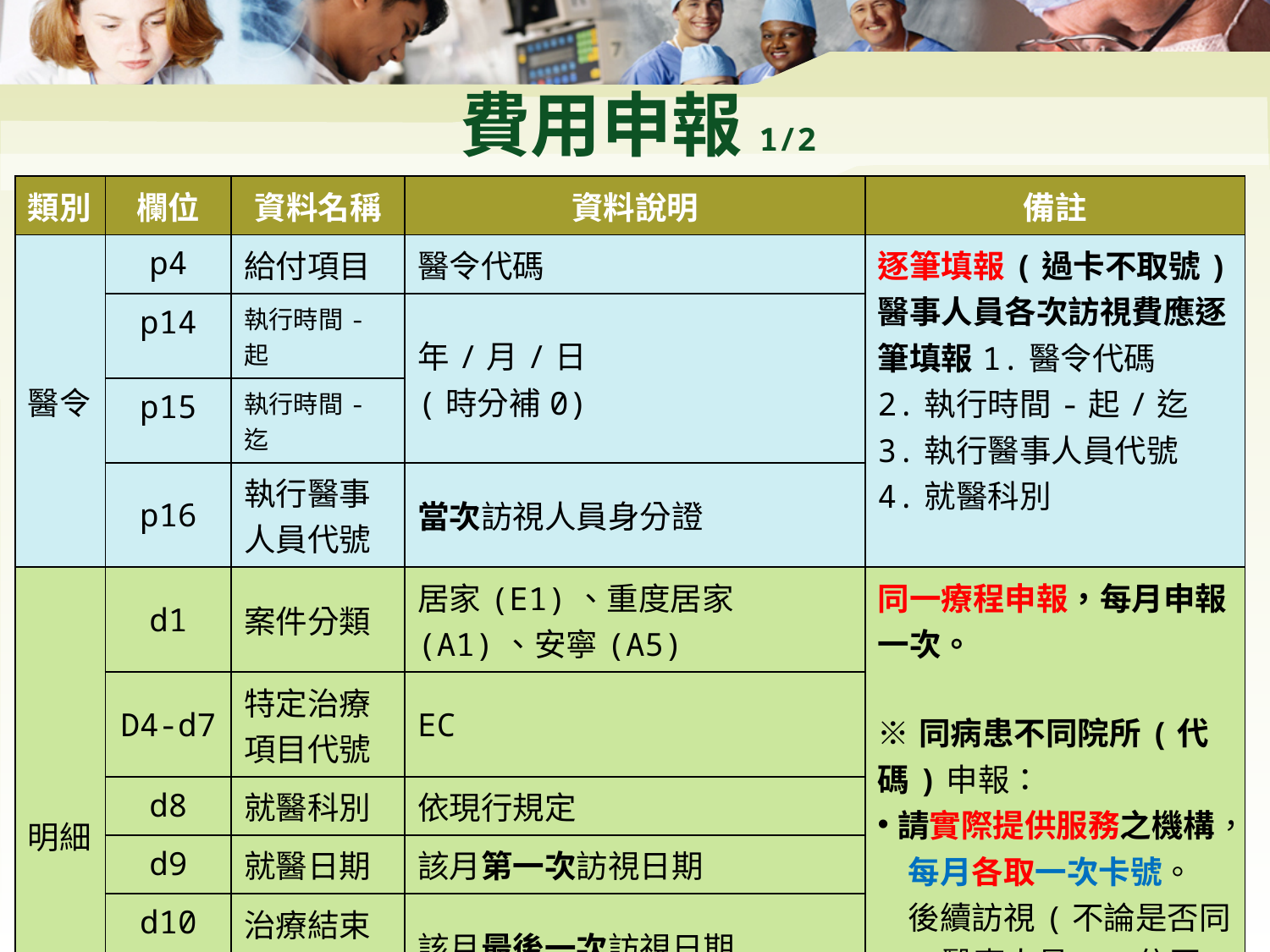

# 費用申報1/2
| 類別 | 欄位 | 資料名稱 | 資料說明 | 備註 |
| --- | --- | --- | --- | --- |
| 醫令 | p4 | 給付項目 | 醫令代碼 | 逐筆填報(過卡不取號) 醫事人員各次訪視費應逐筆填報1.醫令代碼 2.執行時間-起/迄 3.執行醫事人員代號 4.就醫科別 |
|  | p14 | 執行時間-起 | 年/月/日 (時分補0) |  |
|  | p15 | 執行時間-迄 |  |  |
|  | p16 | 執行醫事人員代號 | 當次訪視人員身分證 |  |
| 明細 | d1 | 案件分類 | 居家(E1)、重度居家(A1)、安寧(A5) | 同一療程申報，每月申報一次。 ※同病患不同院所(代碼)申報： 請實際提供服務之機構， 每月各取一次卡號。 後續訪視(不論是否同 一醫事人員)，依同療程申報。 |
|  | D4-d7 | 特定治療項目代號 | EC |  |
|  | d8 | 就醫科別 | 依現行規定 |  |
|  | d9 | 就醫日期 | 該月第一次訪視日期 |  |
|  | d10 | 治療結束日期 | 該月最後一次訪視日期 |  |
|  | d30 | 診治醫事人員代號 | 該月第一次訪視人員身分證(醫師/護理/呼吸/其他) |  |